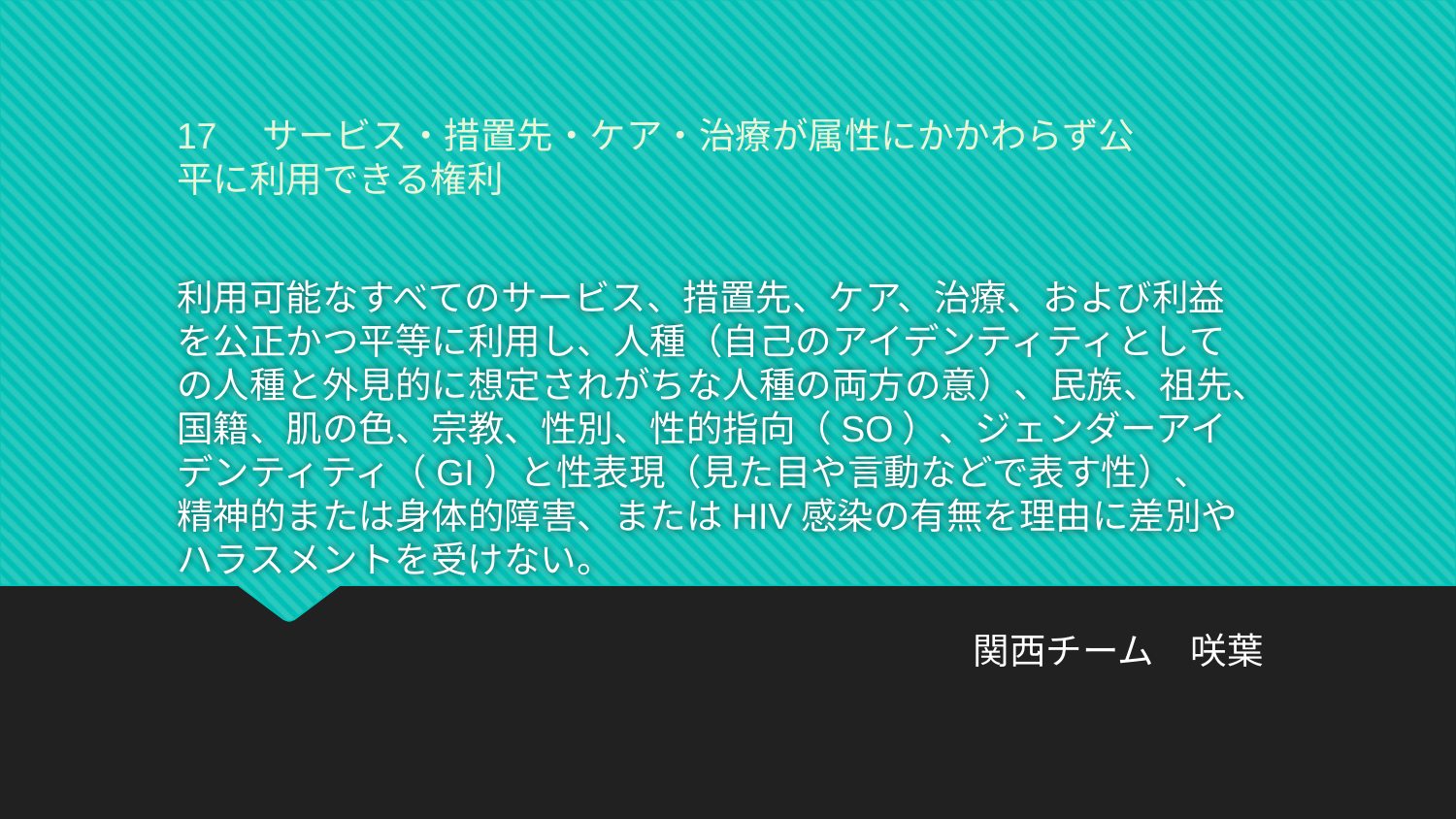

17　サービス・措置先・ケア・治療が属性にかかわらず公平に利用できる権利
# 利用可能なすべてのサービス、措置先、ケア、治療、および利益を公正かつ平等に利用し、人種（自己のアイデンティティとしての人種と外見的に想定されがちな人種の両方の意）、民族、祖先、国籍、肌の色、宗教、性別、性的指向（SO）、ジェンダーアイデンティティ（GI）と性表現（見た目や言動などで表す性）、精神的または身体的障害、またはHIV感染の有無を理由に差別やハラスメントを受けない。
関西チーム　咲葉